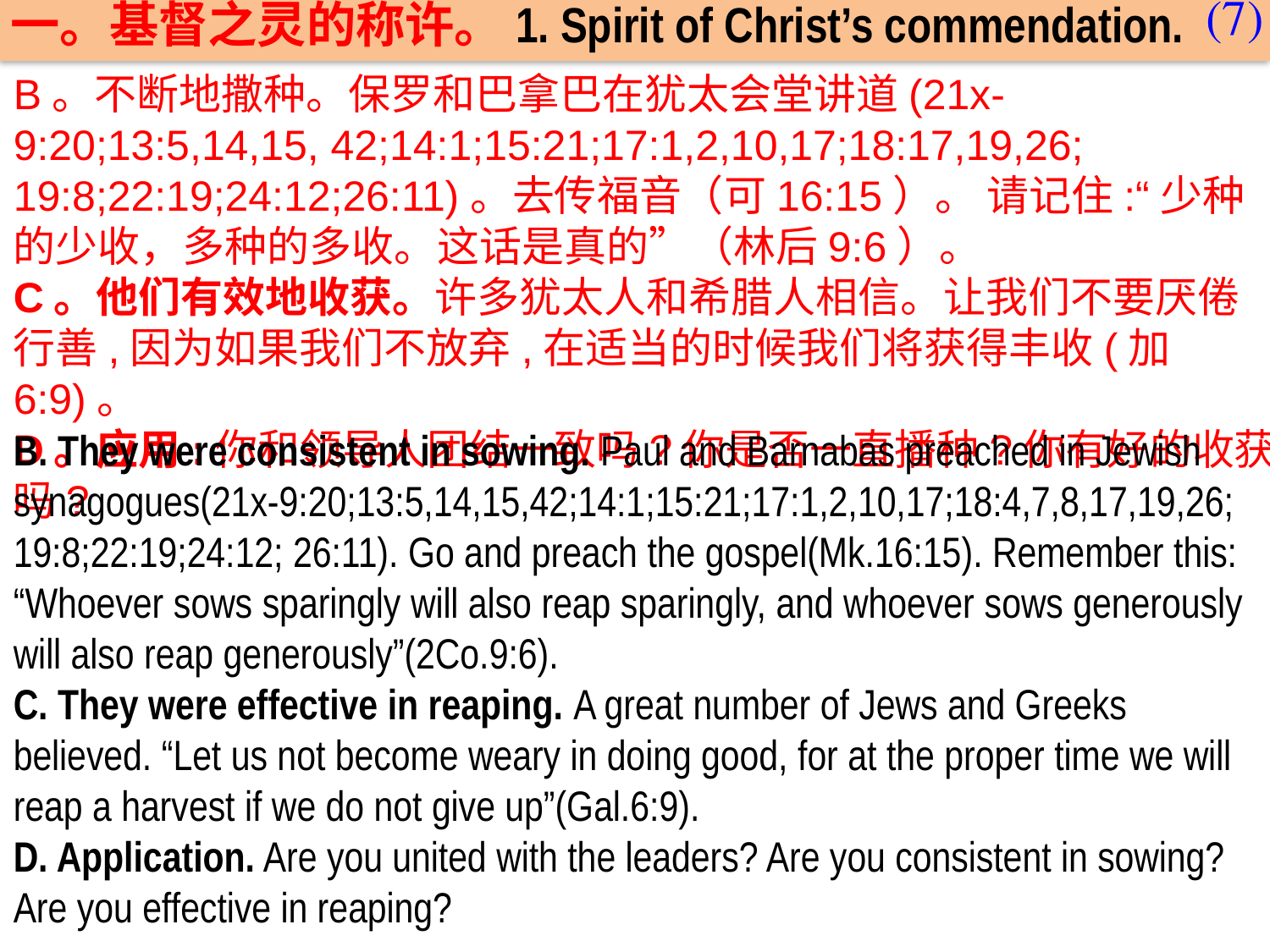

(7)
一。基督之灵的称许。1. Spirit of Christ’s commendation.

B。不断地撒种。保罗和巴拿巴在犹太会堂讲道(21x-9:20;13:5,14,15, 42;14:1;15:21;17:1,2,10,17;18:17,19,26; 19:8;22:19;24:12;26:11)。去传福音（可16:15）。 请记住:“少种的少收，多种的多收。这话是真的”（林后9:6）。
C。他们有效地收获。许多犹太人和希腊人相信。让我们不要厌倦 行善,因为如果我们不放弃,在适当的时候我们将获得丰收(加6:9)。
D。应用:你和领导人团结一致吗?你是否一直播种?你有好的收获吗?

B. They were consistent in sowing. Paul and Barnabas preached in Jewish synagogues(21x-9:20;13:5,14,15,42;14:1;15:21;17:1,2,10,17;18:4,7,8,17,19,26; 19:8;22:19;24:12; 26:11). Go and preach the gospel(Mk.16:15). Remember this: “Whoever sows sparingly will also reap sparingly, and whoever sows generously will also reap generously”(2Co.9:6).
C. They were effective in reaping. A great number of Jews and Greeks believed. “Let us not become weary in doing good, for at the proper time we will reap a harvest if we do not give up”(Gal.6:9).
D. Application. Are you united with the leaders? Are you consistent in sowing?
Are you effective in reaping?